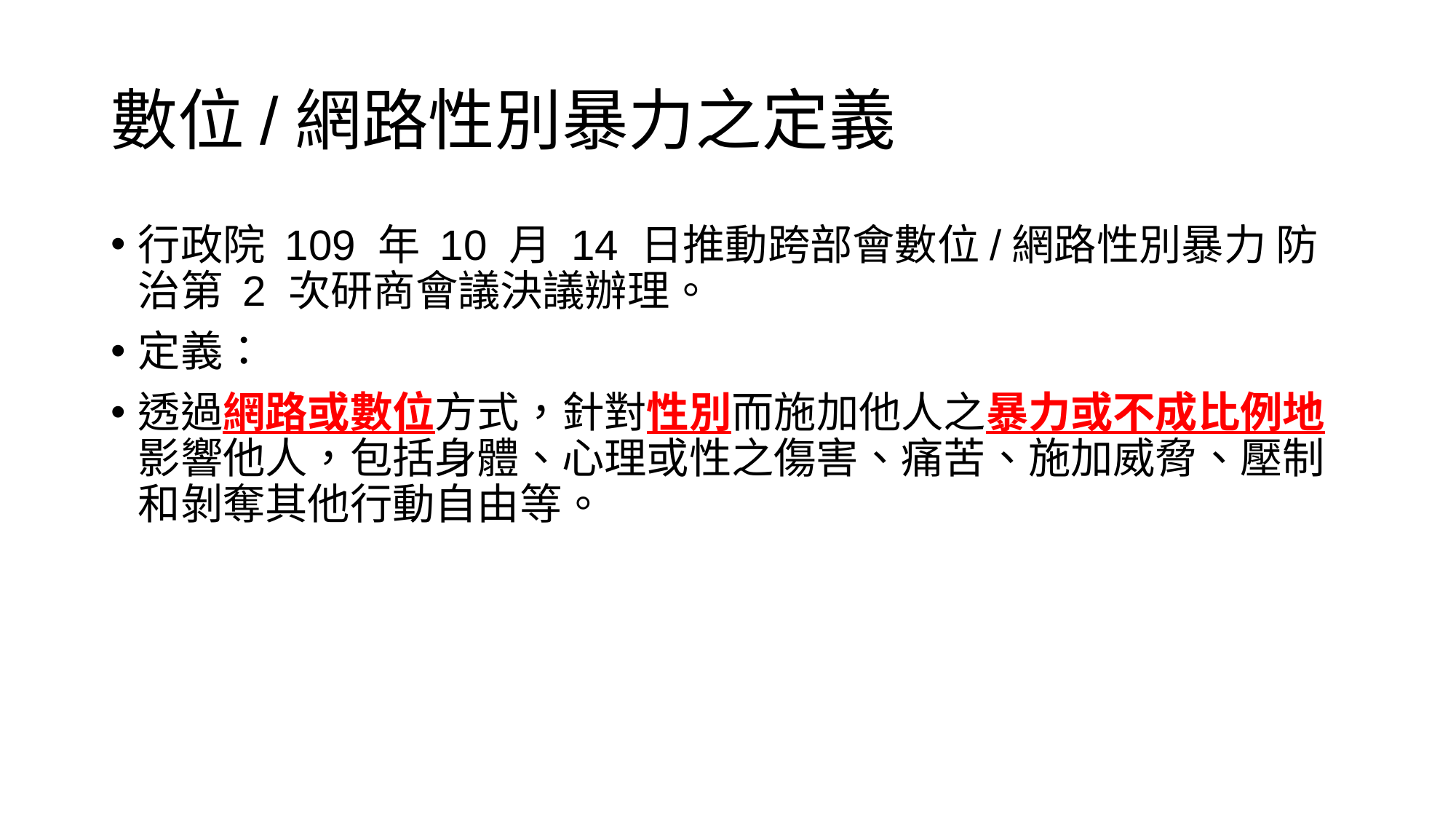

# 數位/網路性別暴力之定義
行政院 109 年 10 月 14 日推動跨部會數位/網路性別暴力 防治第 2 次研商會議決議辦理。
定義：
透過網路或數位方式，針對性別而施加他人之暴力或不成比例地影響他人，包括身體、心理或性之傷害、痛苦、施加威脅、壓制和剝奪其他行動自由等。